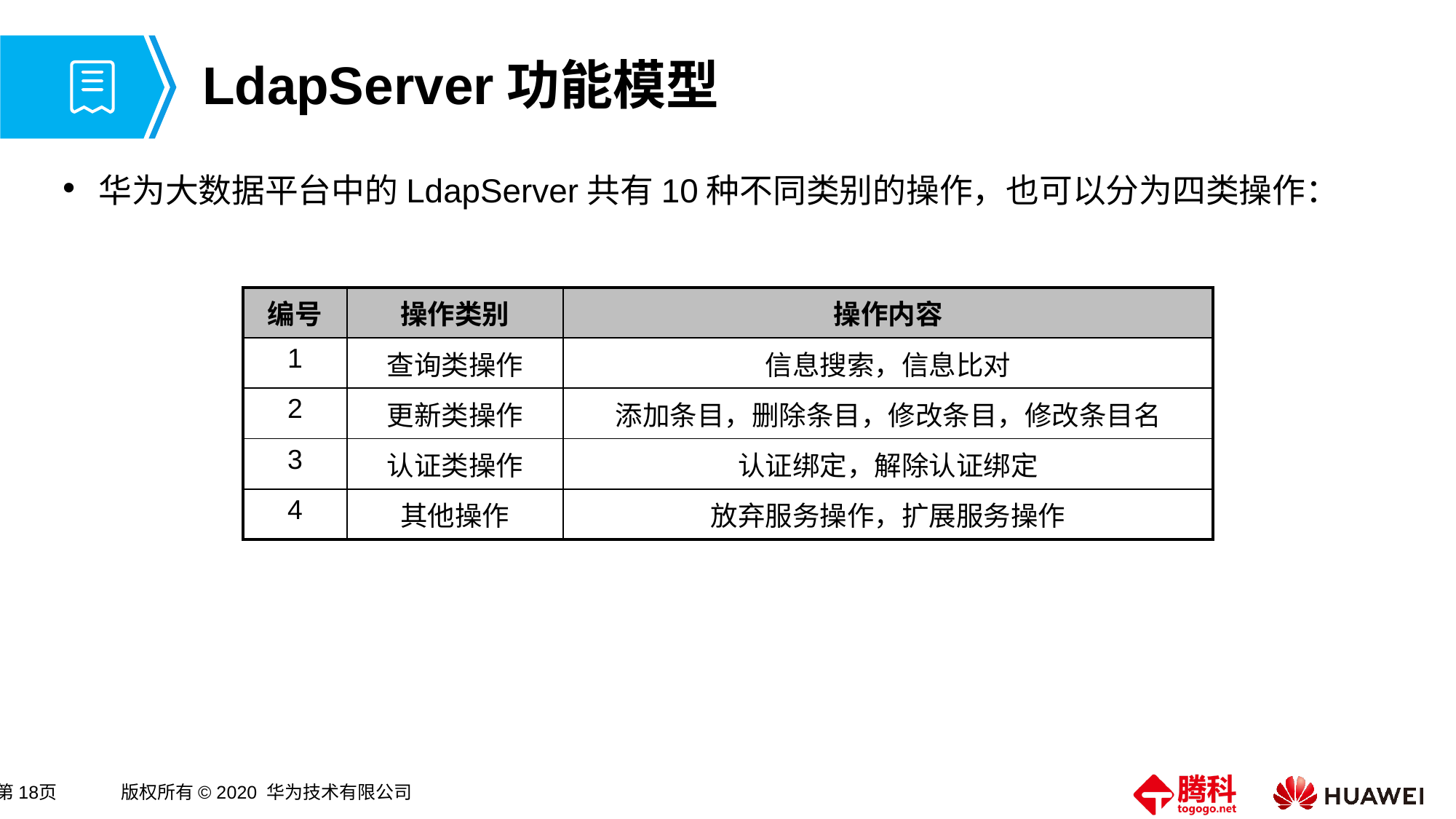

# LdapServer功能模型
华为大数据平台中的LdapServer共有10种不同类别的操作，也可以分为四类操作：

| 编号 | 操作类别 | 操作内容 |
| --- | --- | --- |
| 1 | 查询类操作 | 信息搜索，信息比对 |
| 2 | 更新类操作 | 添加条目，删除条目，修改条目，修改条目名 |
| 3 | 认证类操作 | 认证绑定，解除认证绑定 |
| 4 | 其他操作 | 放弃服务操作，扩展服务操作 |